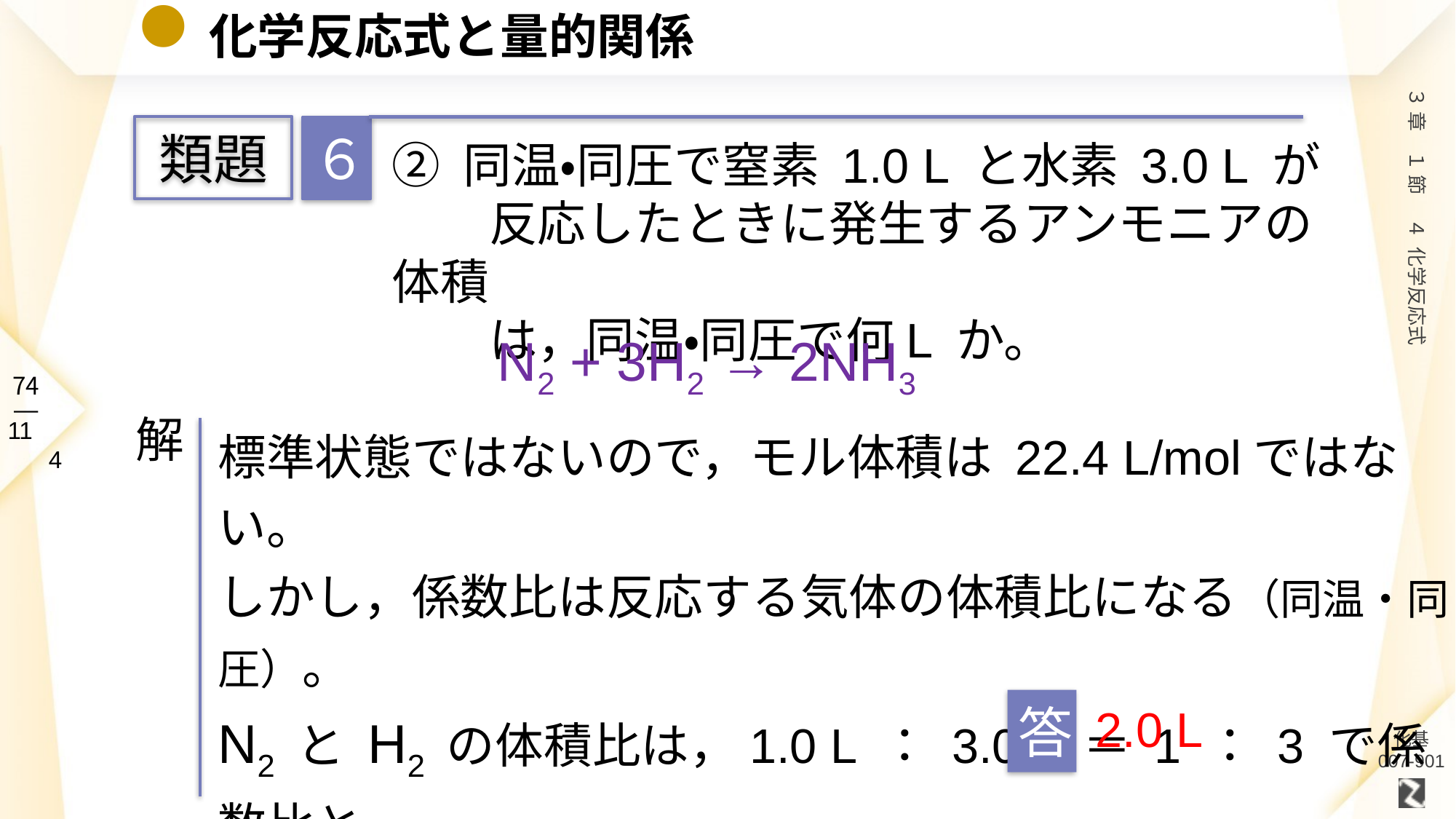

# 化学反応式と量的関係
６
類題
② 同温・同圧で窒素 1.0 L と水素 3.0 L が
　　反応したときに発生するアンモニアの体積
　　は，同温・同圧で何L か。
N2 + 3H2 → 2NH3
解
標準状態ではないので，モル体積は 22.4 L/molではない。
しかし，係数比は反応する気体の体積比になる（同温・同圧）。
N2 と H2 の体積比は，1.0 L ： 3.0 L ＝ 1 ： 3 で係数比と
等しいのですべて反応し，
2.0 L の NH3 が生成する。
答
2.0 L